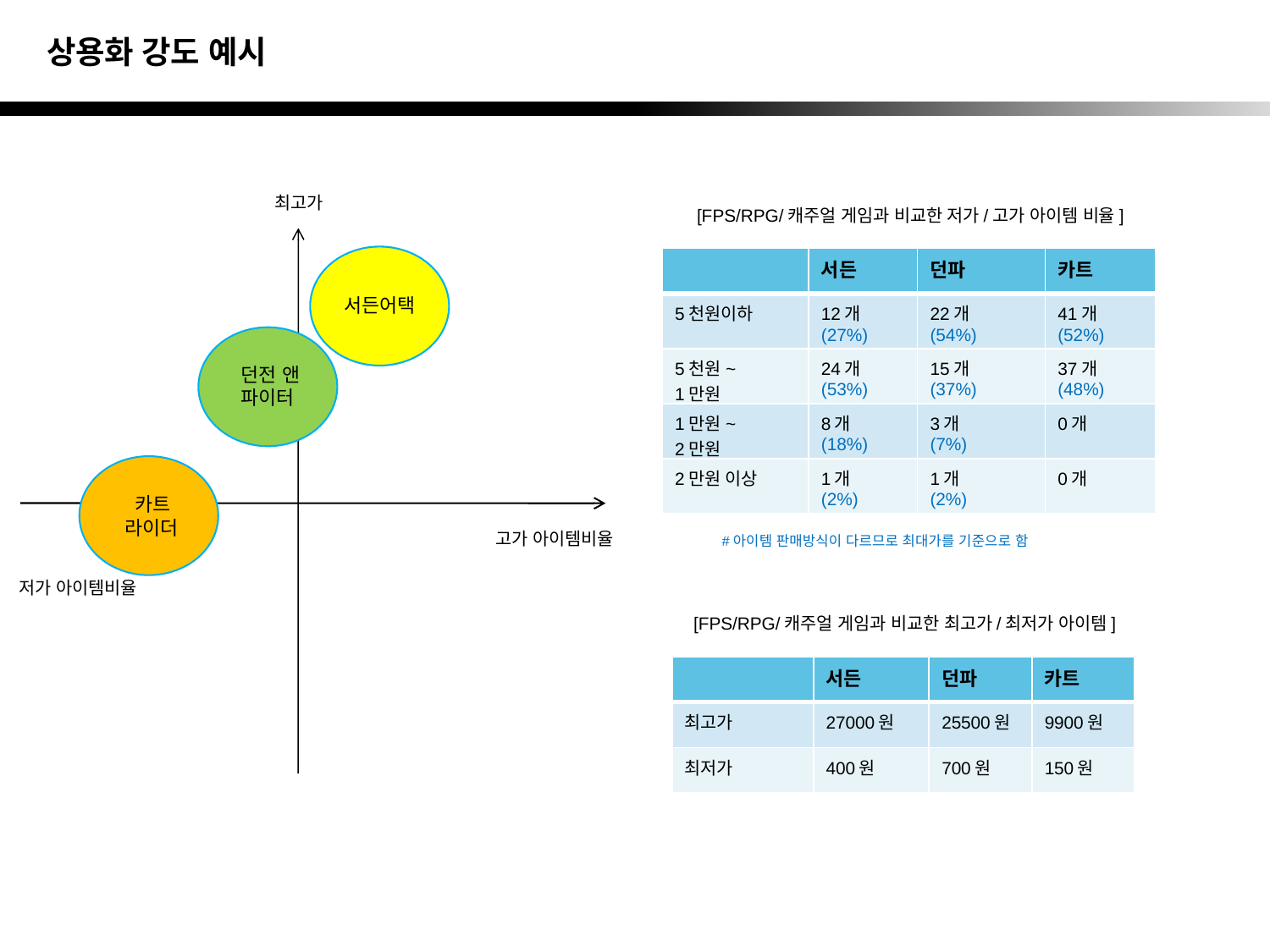

상용화 강도 예시
최고가
[FPS/RPG/캐주얼 게임과 비교한 저가/고가 아이템 비율]

|  | 서든 | 던파 | 카트 |
| --- | --- | --- | --- |
| 5천원이하 | 12개 (27%) | 22개 (54%) | 41개 (52%) |
| 5천원~ 1만원 | 24개 (53%) | 15개 (37%) | 37개 (48%) |
| 1만원~ 2만원 | 8개 (18%) | 3개 (7%) | 0개 |
| 2만원 이상 | 1개 (2%) | 1개 (2%) | 0개 |
서든어택

던전 앤
파이터

 카트
라이더

고가 아이템비율
#아이템 판매방식이 다르므로 최대가를 기준으로 함
저가 아이템비율
[FPS/RPG/캐주얼 게임과 비교한 최고가/최저가 아이템]
|  | 서든 | 던파 | 카트 |
| --- | --- | --- | --- |
| 최고가 | 27000원 | 25500원 | 9900원 |
| 최저가 | 400원 | 700원 | 150원 |